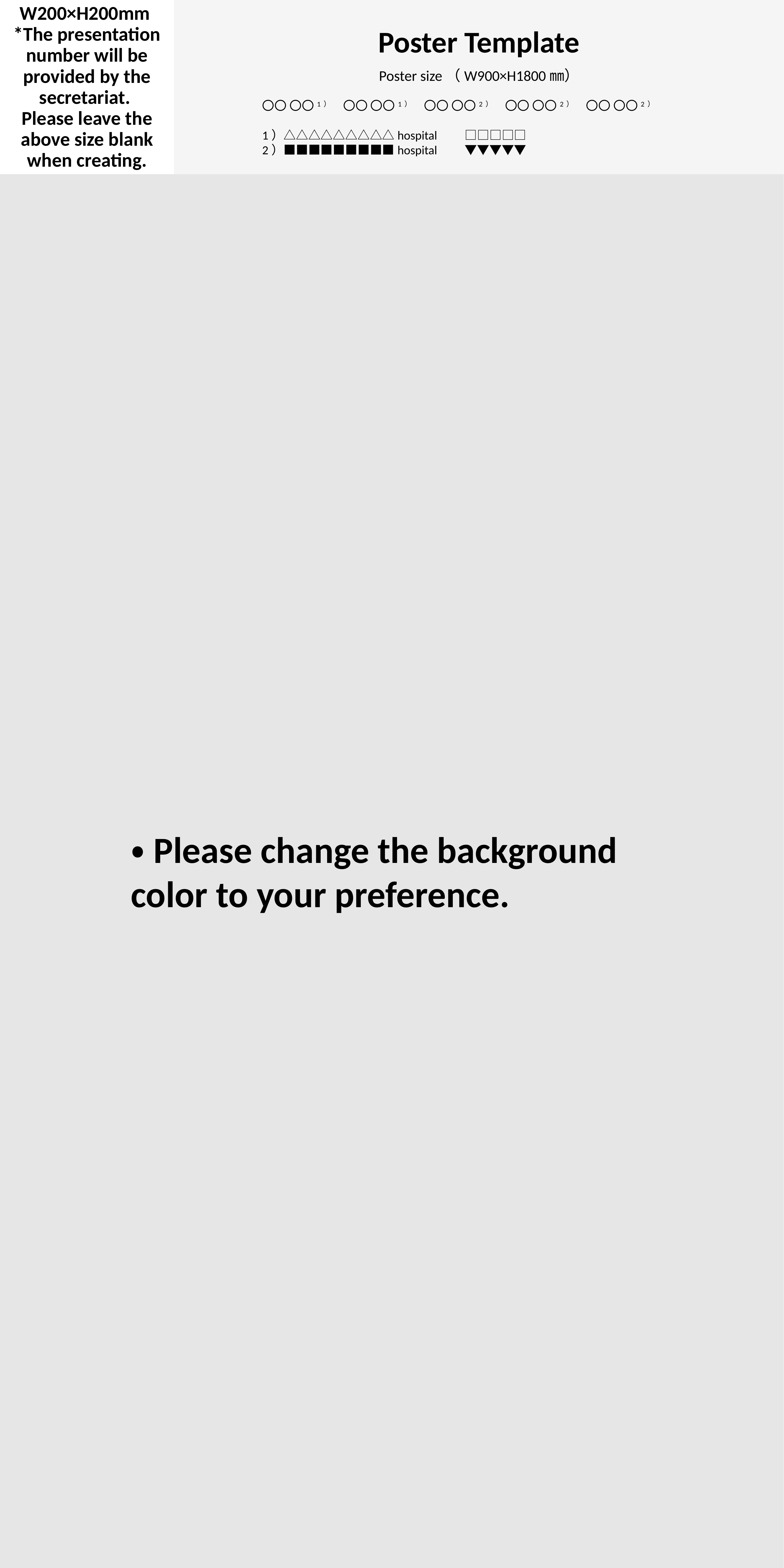

# W200×H200mm *The presentation number will be provided by the secretariat. Please leave the above size blank when creating.
Poster Template
Poster size（W900×H1800㎜）
〇〇 〇〇1）　〇〇 〇〇1）　〇〇 〇〇2）　〇〇 〇〇2）　〇〇 〇〇2）

1）△△△△△△△△△hospital　　□□□□□
2）■■■■■■■■■hospital　　▼▼▼▼▼

・Please change the background color to your preference.